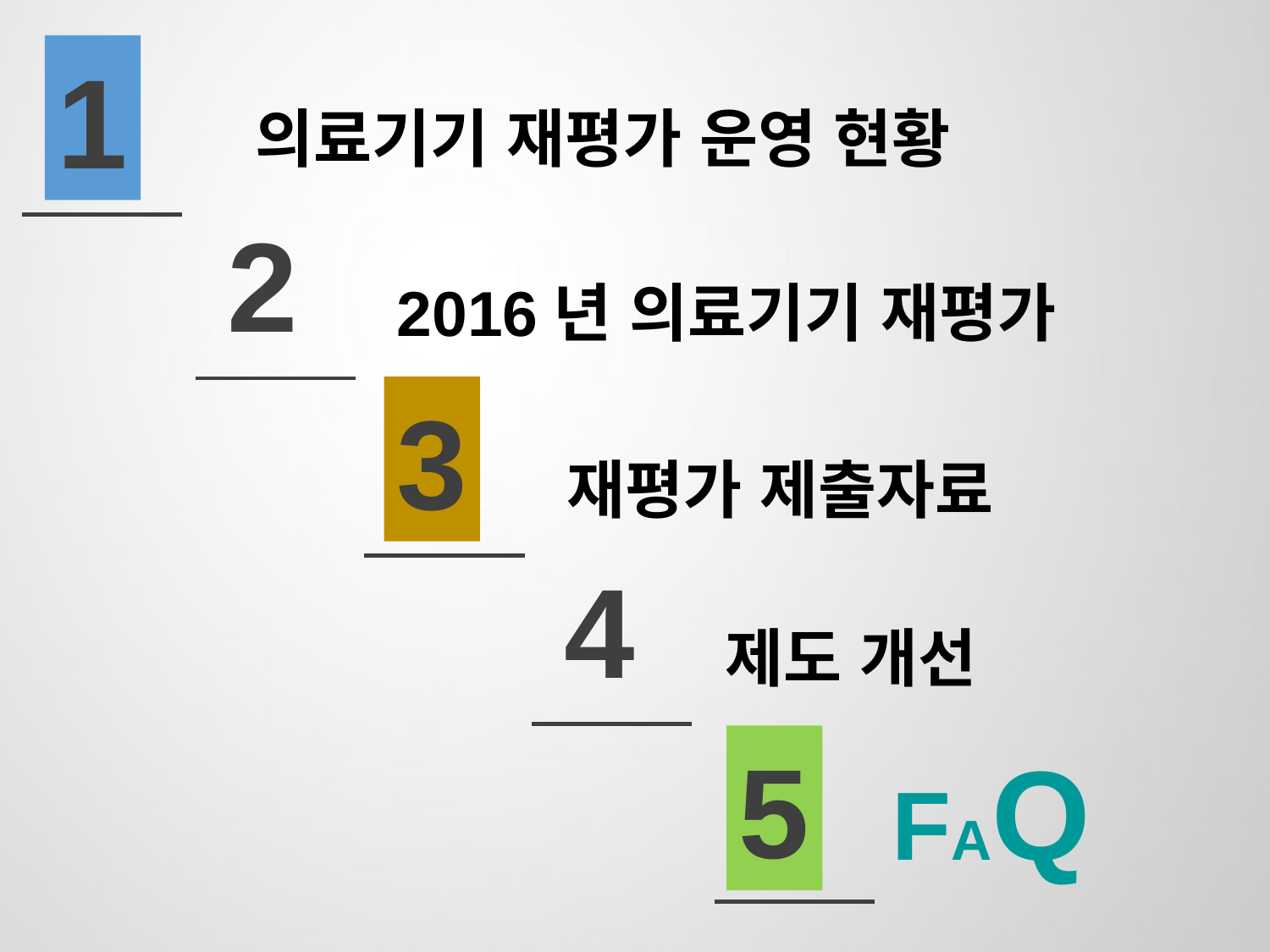

1
의료기기 재평가 운영 현황
2
2016년 의료기기 재평가
3
재평가 제출자료
4
제도 개선
5
FAQ